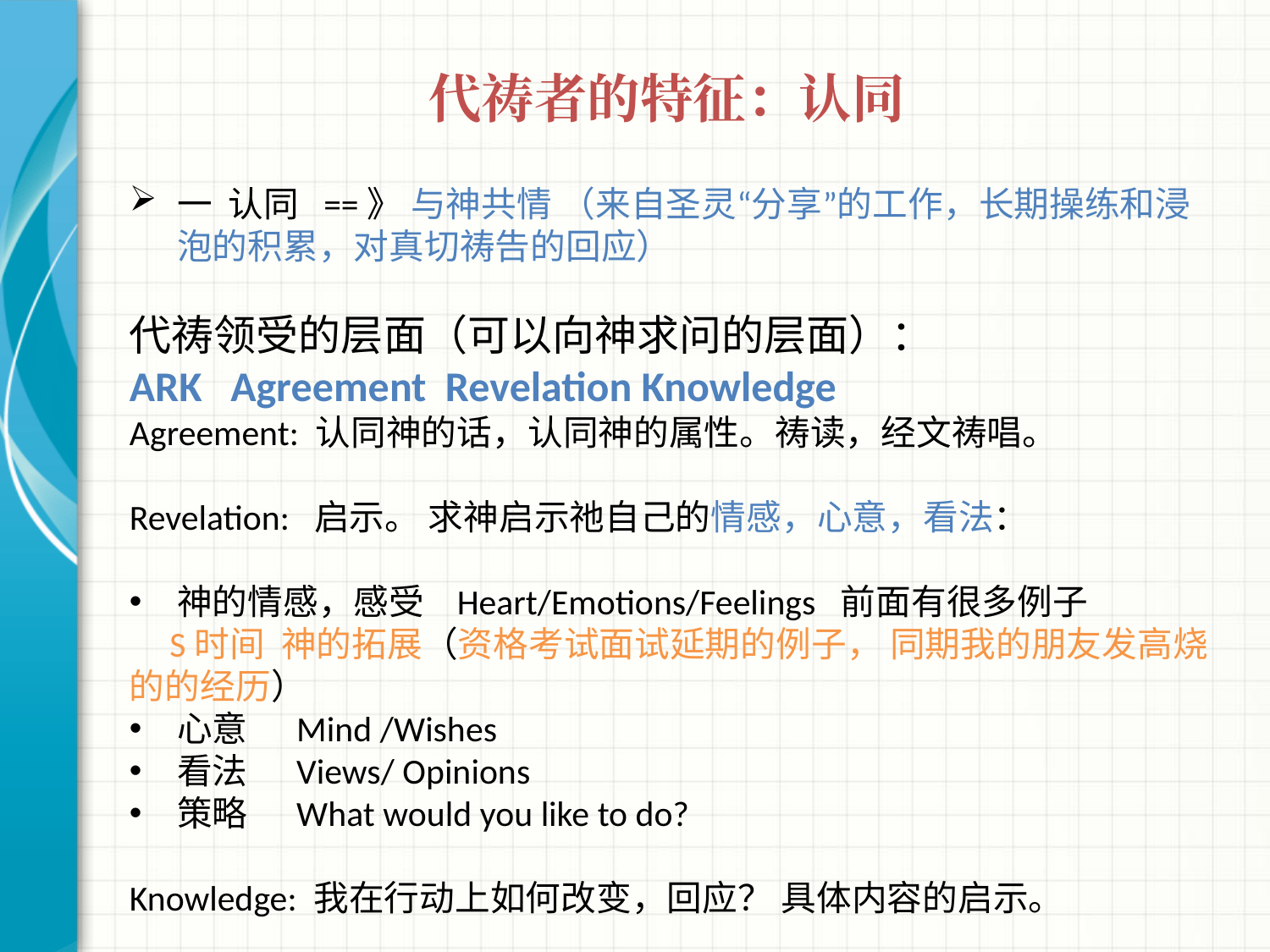

# 代祷者的特征：认同

一  认同  ==》 与神共情 （来自圣灵“分享”的工作，长期操练和浸泡的积累，对真切祷告的回应）

代祷领受的层面（可以向神求问的层面）：
ARK   Agreement  Revelation Knowledge
Agreement: 认同神的话，认同神的属性。祷读，经文祷唱。

Revelation:  启示。 求神启示祂自己的情感，心意，看法：

神的情感，感受   Heart/Emotions/Feelings  前面有很多例子
     S时间  神的拓展（资格考试面试延期的例子， 同期我的朋友发高烧的的经历）
心意     Mind /Wishes
看法     Views/ Opinions
策略     What would you like to do?

Knowledge: 我在行动上如何改变，回应？ 具体内容的启示。